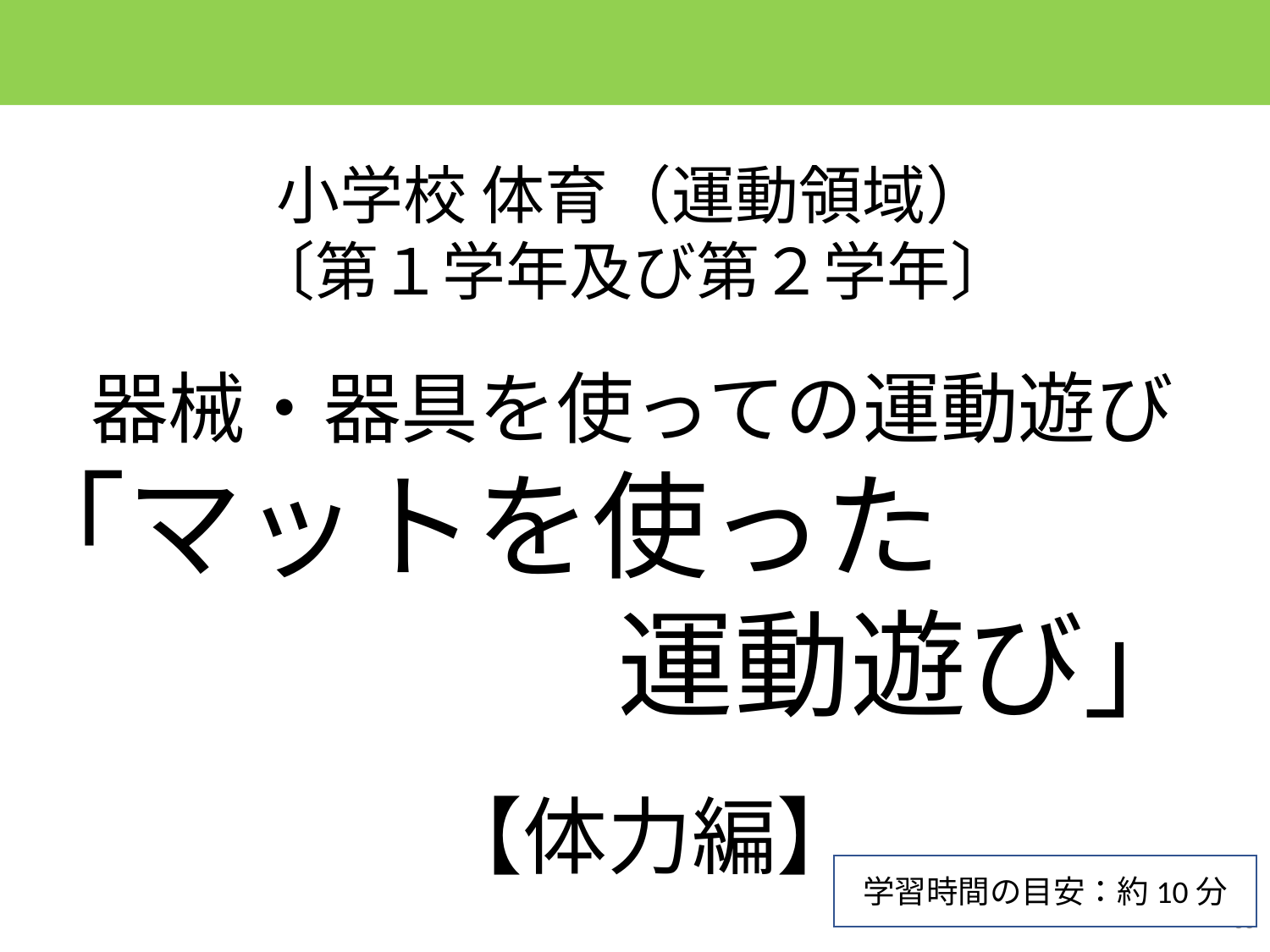

小学校 体育（運動領域）
〔第１学年及び第２学年〕
器械・器具を使っての運動遊び
「マットを使った
　　　　　 運動遊び」

【体力編】
学習時間の目安：約10分
33